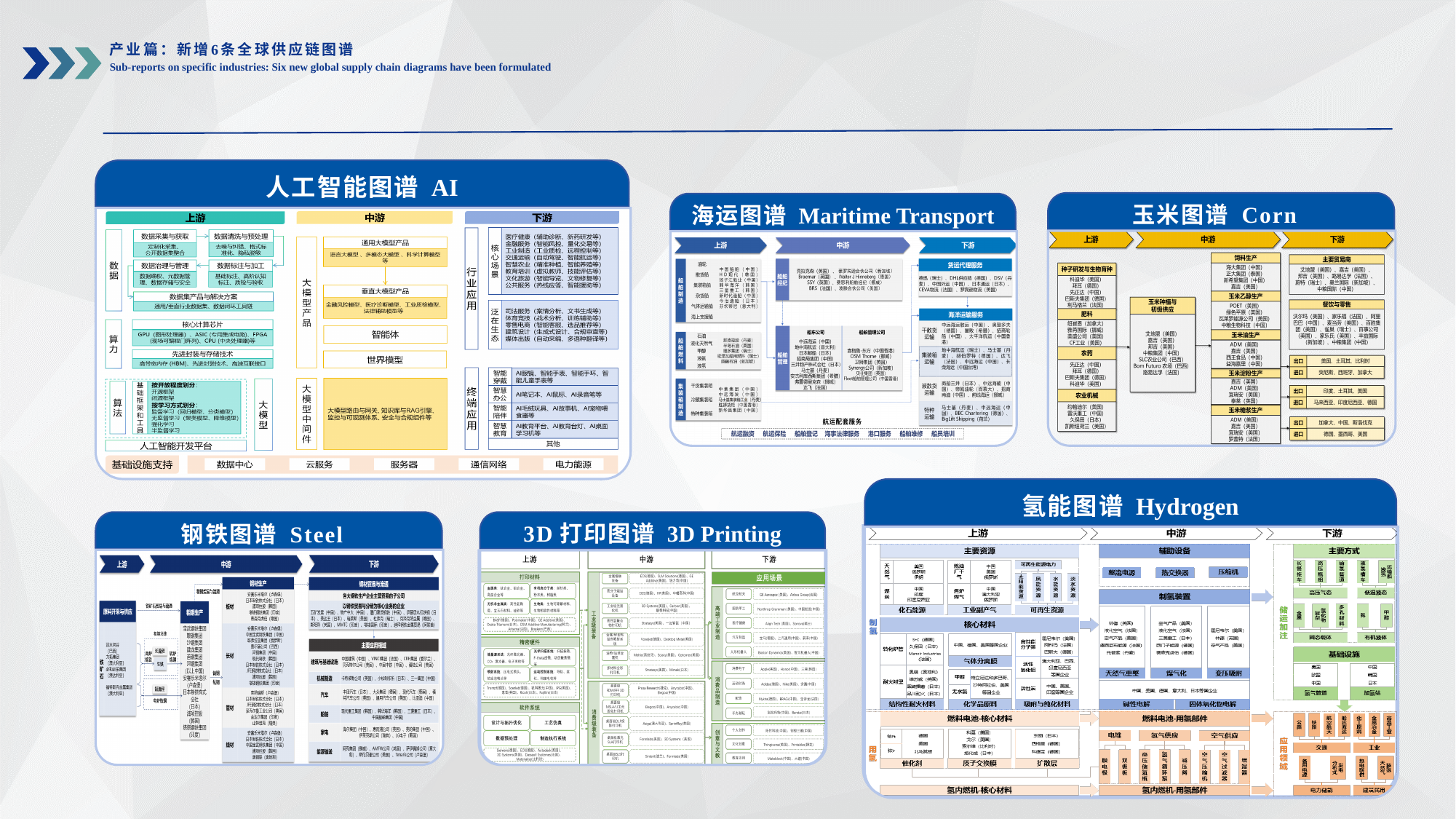

产业篇：新增6条全球供应链图谱
Sub-reports on specific industries: Six new global supply chain diagrams have been formulated

人工智能图谱 AI

玉米图谱 Corn

海运图谱 Maritime Transport

氢能图谱 Hydrogen

钢铁图谱 Steel

3D打印图谱 3D Printing